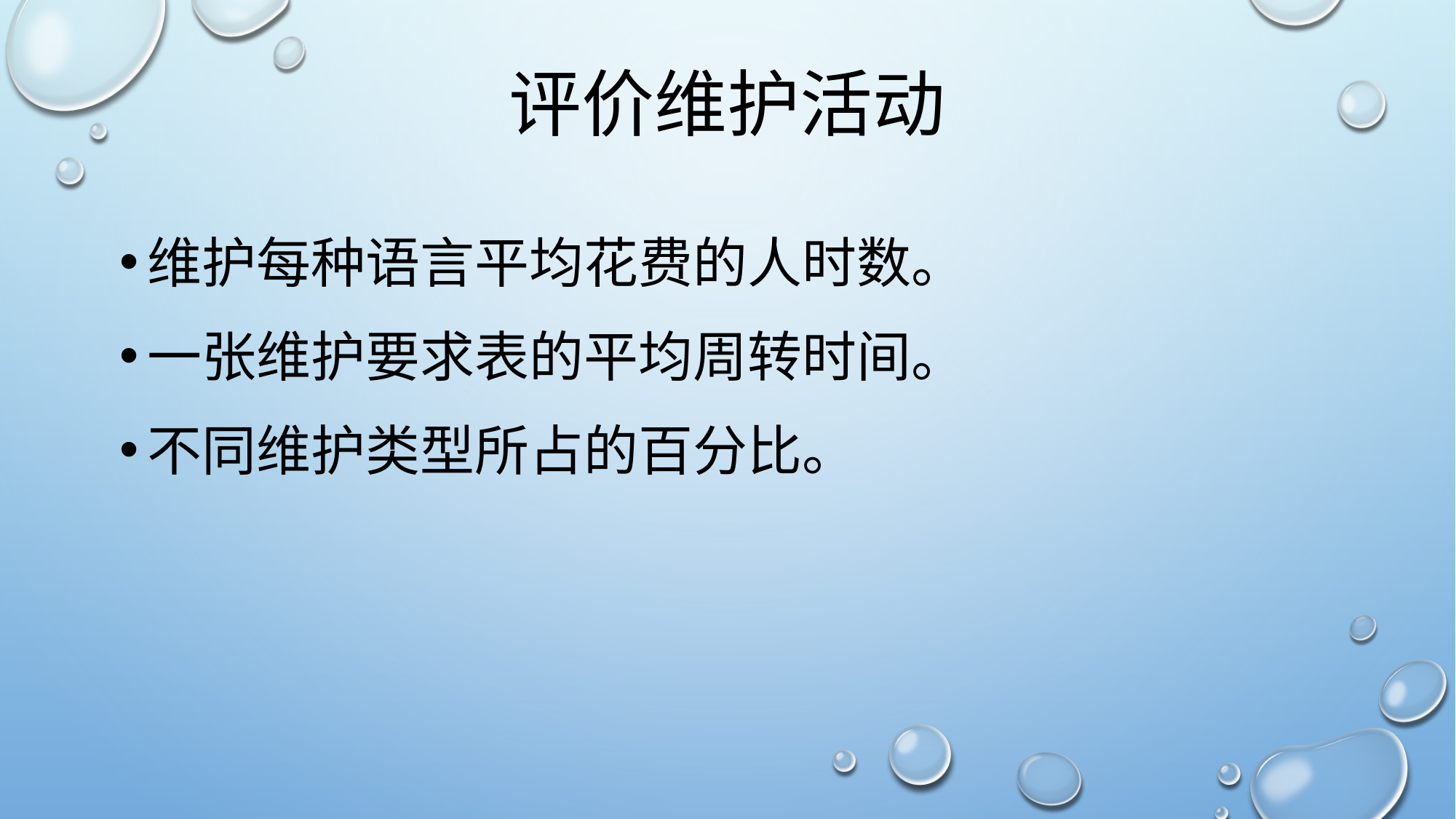

# 评价维护活动
维护每种语言平均花费的人时数。
一张维护要求表的平均周转时间。
不同维护类型所占的百分比。